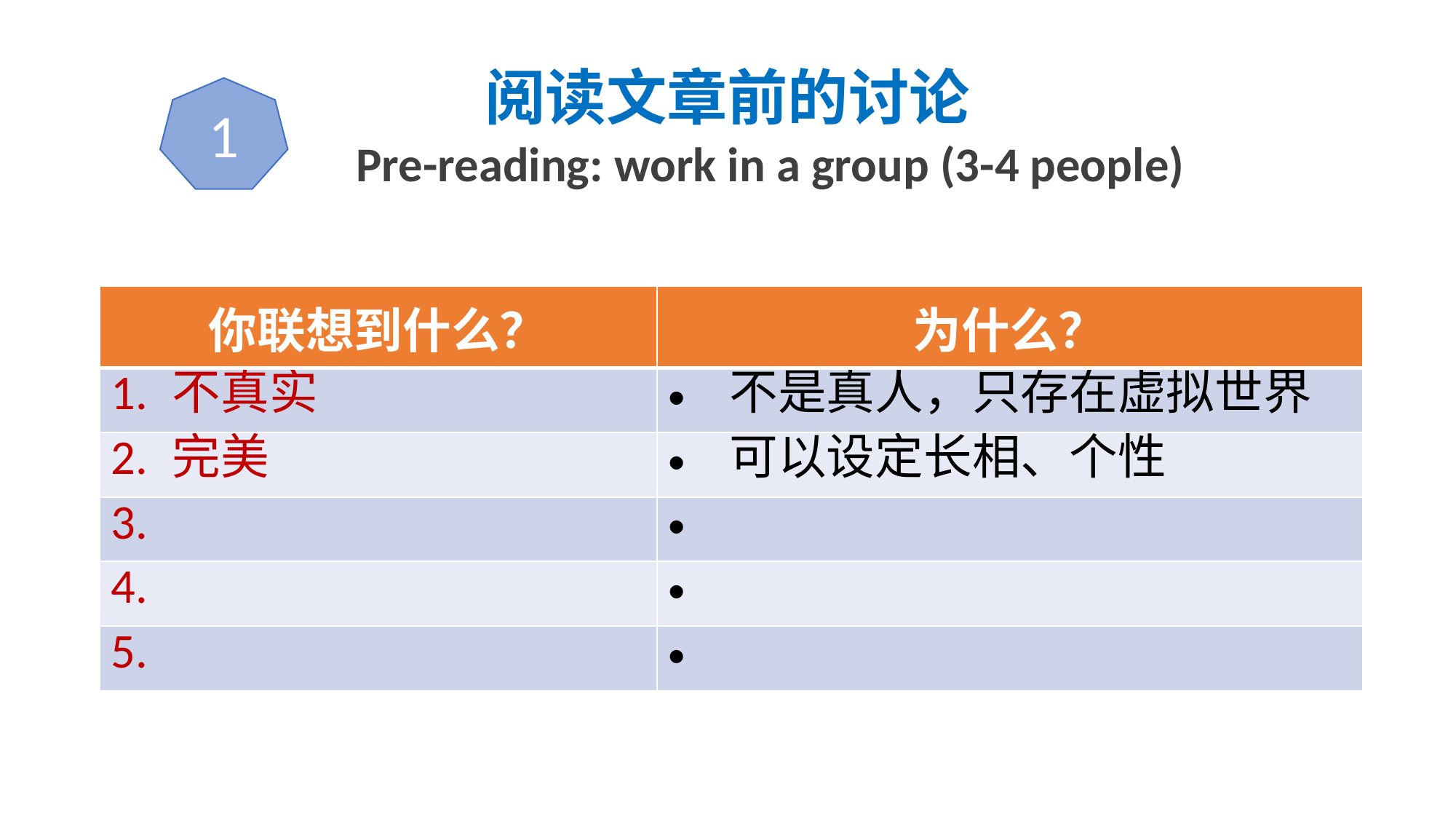

# 阅读文章前的讨论 Pre-reading: work in a group (3-4 people)
1
| 你联想到什么？ | 为什么？ |
| --- | --- |
| 不真实 | 不是真人，只存在虚拟世界 |
| 完美 | 可以设定长相、个性 |
|  |  |
| 4. |  |
| 5. |  |